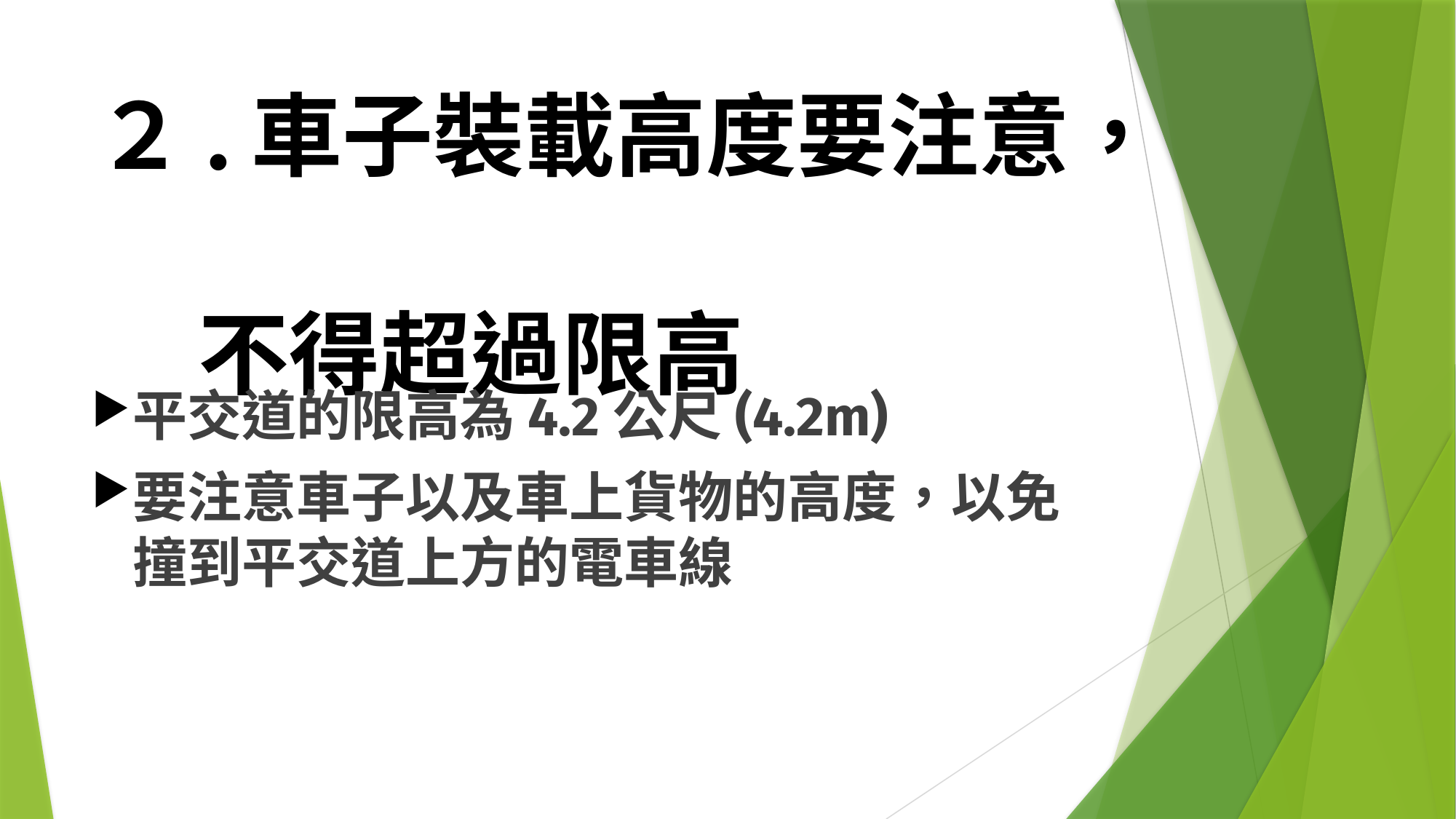

# ２.車子裝載高度要注意， 不得超過限高
平交道的限高為4.2公尺(4.2m)
要注意車子以及車上貨物的高度，以免撞到平交道上方的電車線